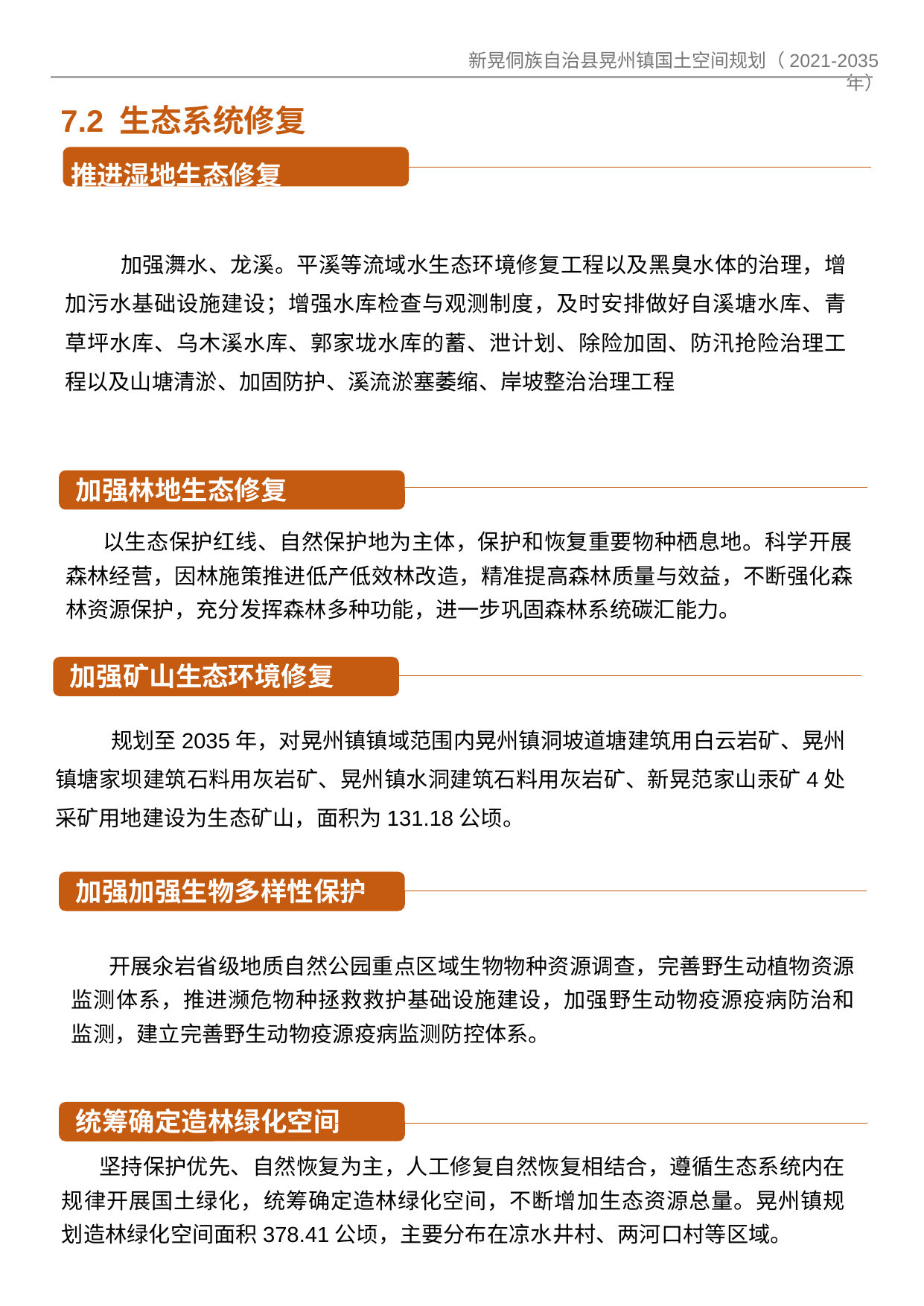

7.2 生态系统修复
推进湿地生态修复

加强㵲水、龙溪。平溪等流域水生态环境修复工程以及黑臭水体的治理，增加污水基础设施建设；增强水库检查与观测制度，及时安排做好自溪塘水库、青草坪水库、乌木溪水库、郭家垅水库的蓄、泄计划、除险加固、防汛抢险治理工程以及山塘清淤、加固防护、溪流淤塞萎缩、岸坡整治治理工程
加强林地生态修复

以生态保护红线、自然保护地为主体，保护和恢复重要物种栖息地。科学开展森林经营，因林施策推进低产低效林改造，精准提高森林质量与效益，不断强化森林资源保护，充分发挥森林多种功能，进一步巩固森林系统碳汇能力。
加强矿山生态环境修复

规划至2035年，对晃州镇镇域范围内晃州镇洞坡道塘建筑用白云岩矿、晃州镇塘家坝建筑石料用灰岩矿、晃州镇水洞建筑石料用灰岩矿、新晃范家山汞矿4处采矿用地建设为生态矿山，面积为131.18公顷。
加强加强生物多样性保护

开展氽岩省级地质自然公园重点区域生物物种资源调查，完善野生动植物资源监测体系，推进濒危物种拯救救护基础设施建设，加强野生动物疫源疫病防治和监测，建立完善野生动物疫源疫病监测防控体系。
统筹确定造林绿化空间

坚持保护优先、自然恢复为主，人工修复自然恢复相结合，遵循生态系统内在规律开展国土绿化，统筹确定造林绿化空间，不断增加生态资源总量。晃州镇规划造林绿化空间面积378.41公顷，主要分布在凉水井村、两河口村等区域。